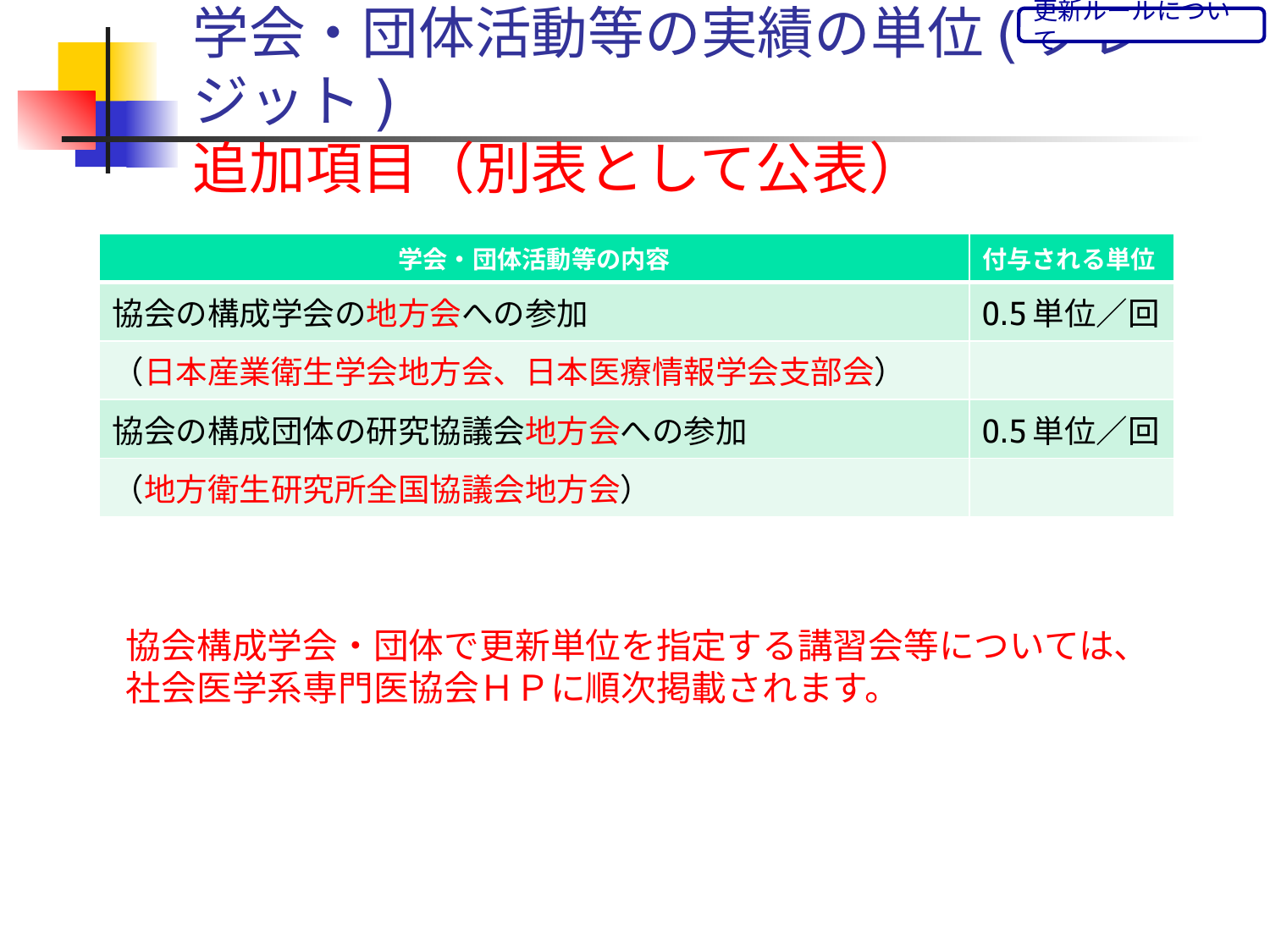

更新ルールについて
# 学会・団体活動等の実績の単位(クレジット) 追加項目（別表として公表）
| 学会・団体活動等の内容 | 付与される単位 |
| --- | --- |
| 協会の構成学会の地方会への参加 | 0.5単位／回 |
| （日本産業衛生学会地方会、日本医療情報学会支部会） |  |
| 協会の構成団体の研究協議会地方会への参加 | 0.5単位／回 |
| （地方衛生研究所全国協議会地方会） |  |
協会構成学会・団体で更新単位を指定する講習会等については、
社会医学系専門医協会ＨＰに順次掲載されます。